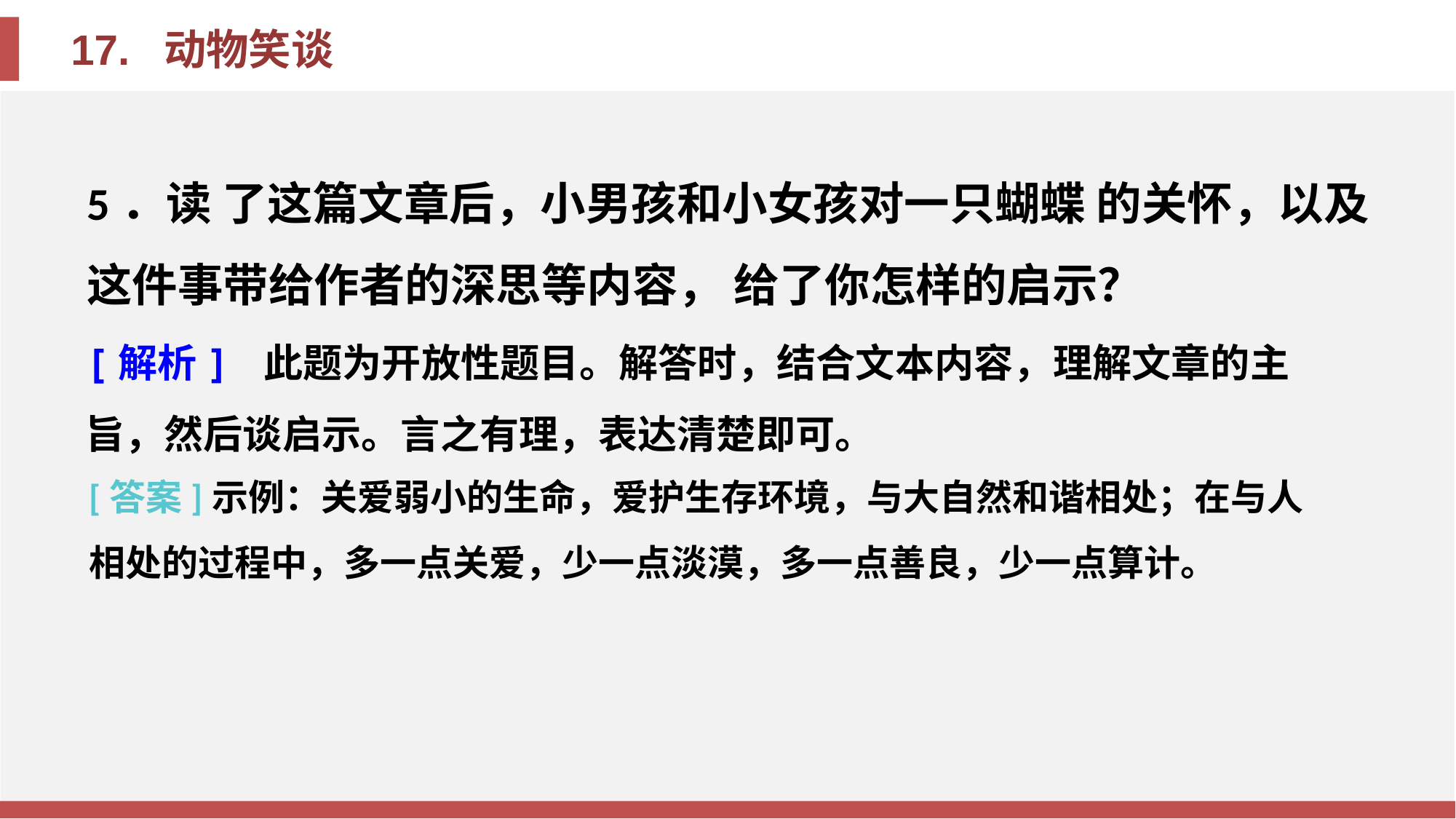

5．读 了这篇文章后，小男孩和小女孩对一只蝴蝶 的关怀，以及这件事带给作者的深思等内容， 给了你怎样的启示？
[解析] 此题为开放性题目。解答时，结合文本内容，理解文章的主旨，然后谈启示。言之有理，表达清楚即可。
[答案]示例：关爱弱小的生命，爱护生存环境，与大自然和谐相处；在与人相处的过程中，多一点关爱，少一点淡漠，多一点善良，少一点算计。